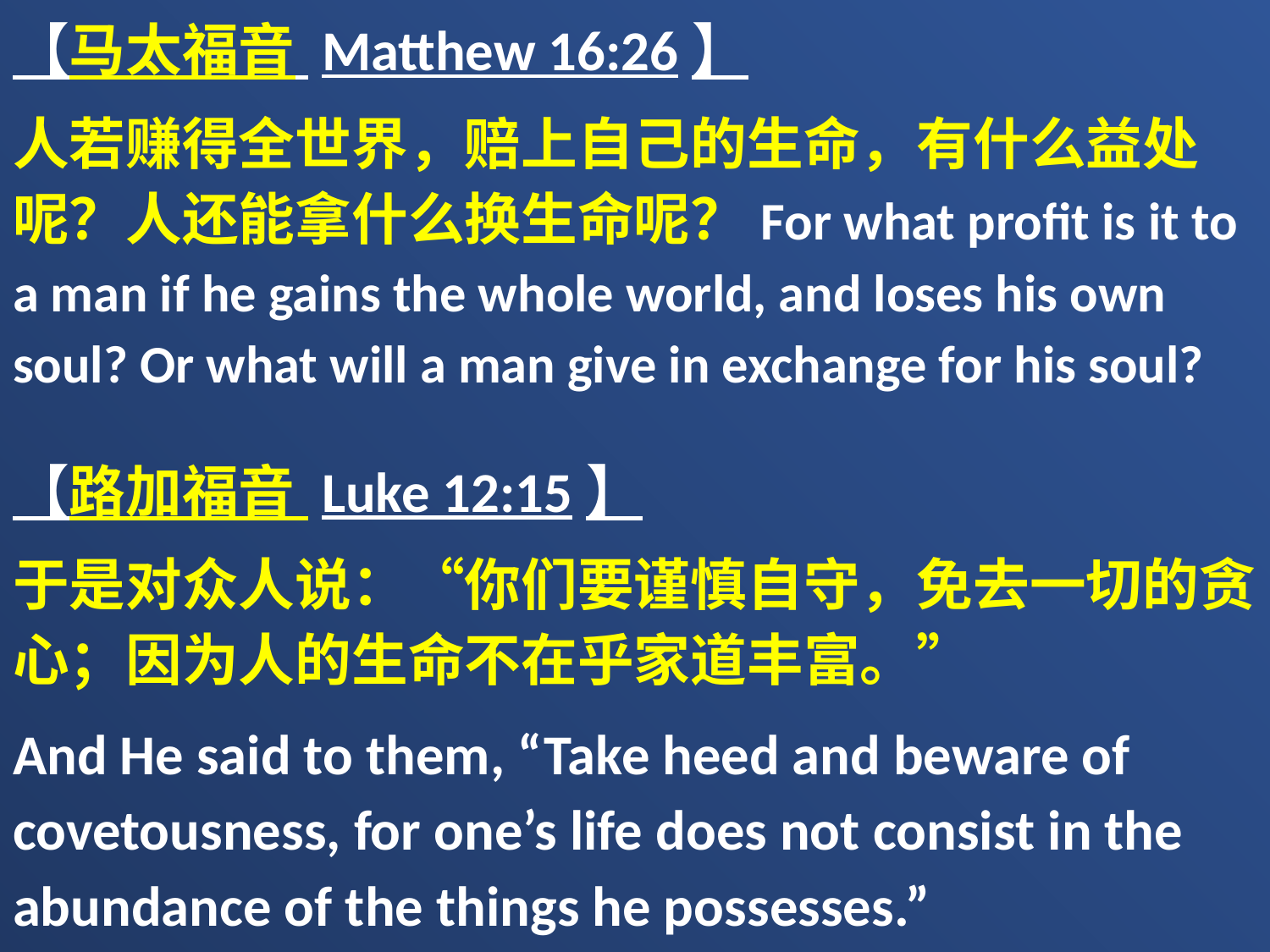

【马太福音 Matthew 16:26】
人若赚得全世界，赔上自己的生命，有什么益处呢？人还能拿什么换生命呢？For what profit is it to a man if he gains the whole world, and loses his own soul? Or what will a man give in exchange for his soul?

【路加福音 Luke 12:15】
于是对众人说：“你们要谨慎自守，免去一切的贪心；因为人的生命不在乎家道丰富。”
And He said to them, “Take heed and beware of covetousness, for one’s life does not consist in the abundance of the things he possesses.”